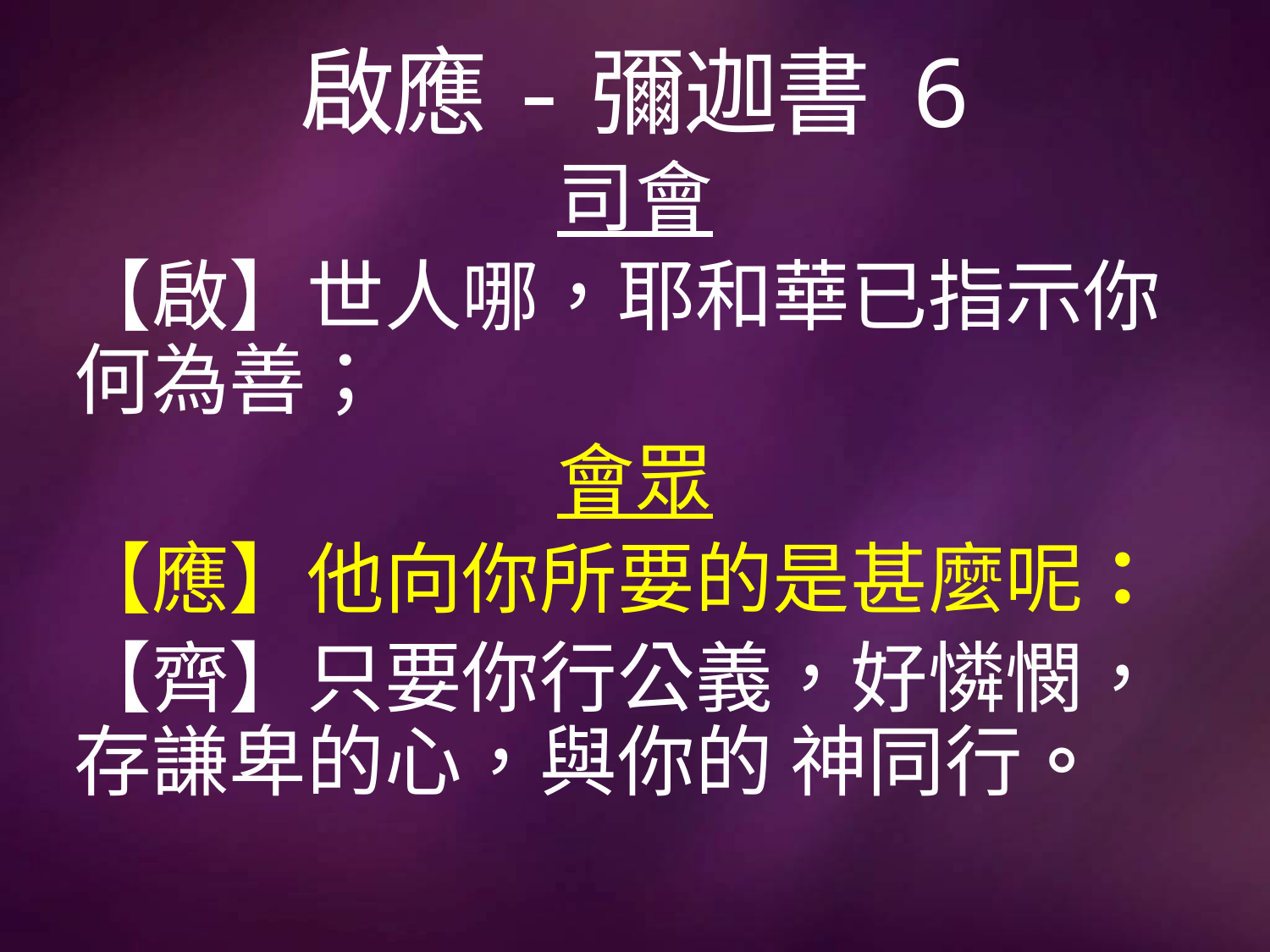

# 啟應-彌迦書 6
司會
【啟】世人哪，耶和華已指示你何為善；
會眾
【應】他向你所要的是甚麼呢：
【齊】只要你行公義，好憐憫，存謙卑的心，與你的 神同行。